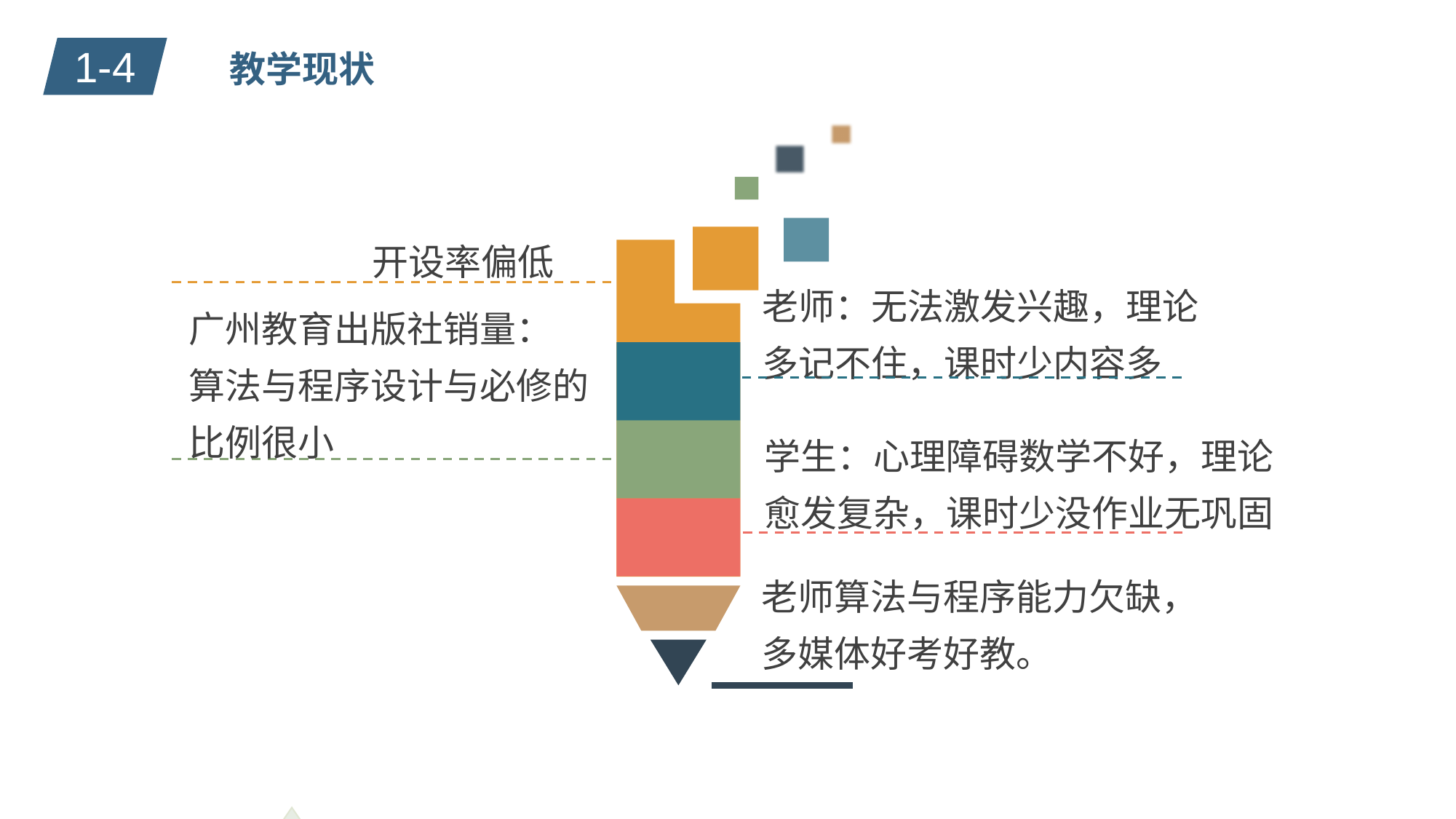

1-4

教学现状

开设率偏低
老师：无法激发兴趣，理论多记不住，课时少内容多
广州教育出版社销量：
算法与程序设计与必修的比例很小
学生：心理障碍数学不好，理论愈发复杂，课时少没作业无巩固
老师算法与程序能力欠缺，
多媒体好考好教。